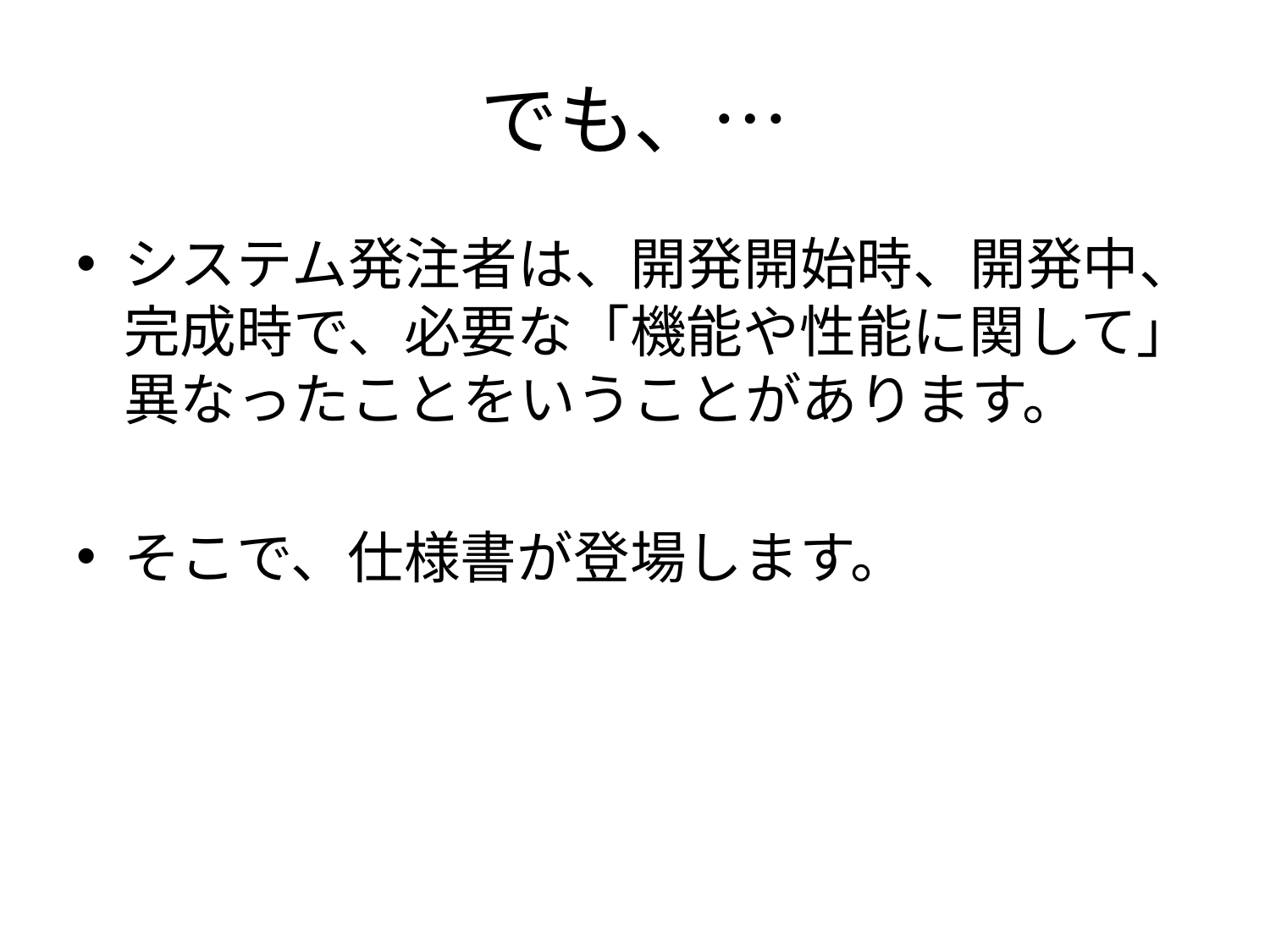

# でも、…
システム発注者は、開発開始時、開発中、完成時で、必要な「機能や性能に関して」異なったことをいうことがあります。

そこで、仕様書が登場します。